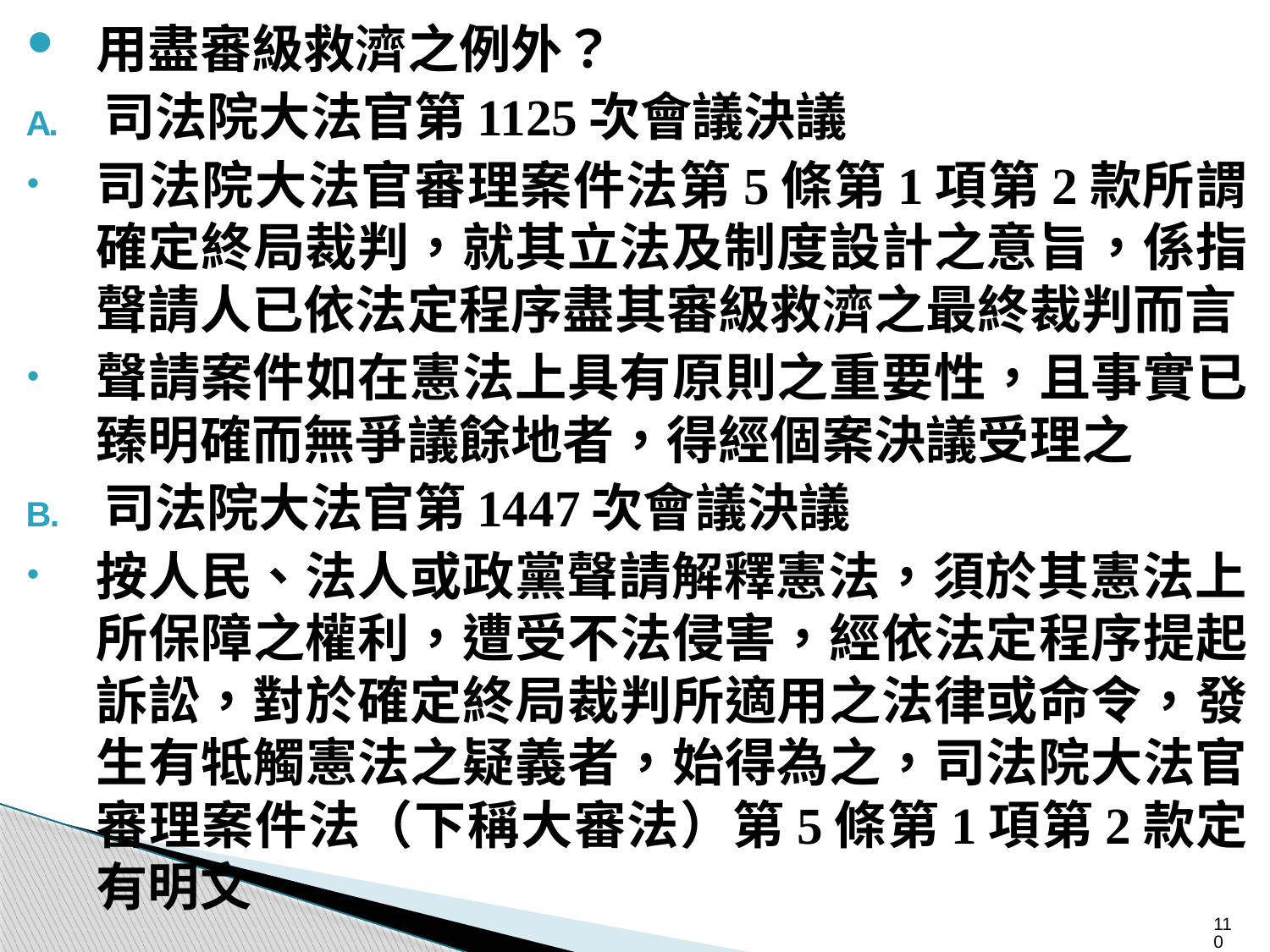

用盡審級救濟之例外？
司法院大法官第1125次會議決議
司法院大法官審理案件法第5條第1項第2款所謂確定終局裁判，就其立法及制度設計之意旨，係指聲請人已依法定程序盡其審級救濟之最終裁判而言
聲請案件如在憲法上具有原則之重要性，且事實已臻明確而無爭議餘地者，得經個案決議受理之
司法院大法官第1447次會議決議
按人民、法人或政黨聲請解釋憲法，須於其憲法上所保障之權利，遭受不法侵害，經依法定程序提起訴訟，對於確定終局裁判所適用之法律或命令，發生有牴觸憲法之疑義者，始得為之，司法院大法官審理案件法（下稱大審法）第5條第1項第2款定有明文

110